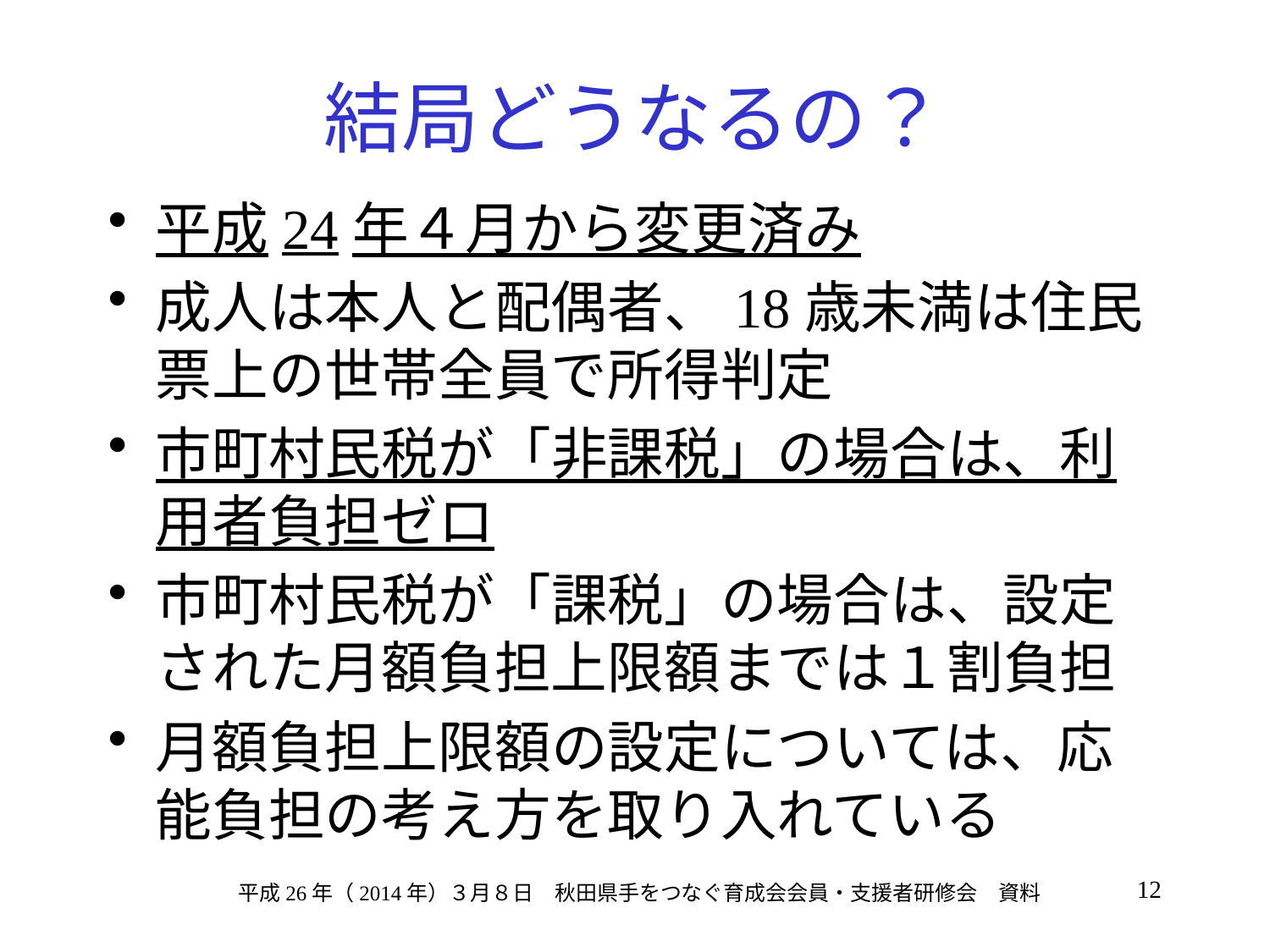

# 結局どうなるの？
平成24年４月から変更済み
成人は本人と配偶者、18歳未満は住民票上の世帯全員で所得判定
市町村民税が「非課税」の場合は、利用者負担ゼロ
市町村民税が「課税」の場合は、設定された月額負担上限額までは１割負担
月額負担上限額の設定については、応能負担の考え方を取り入れている
12